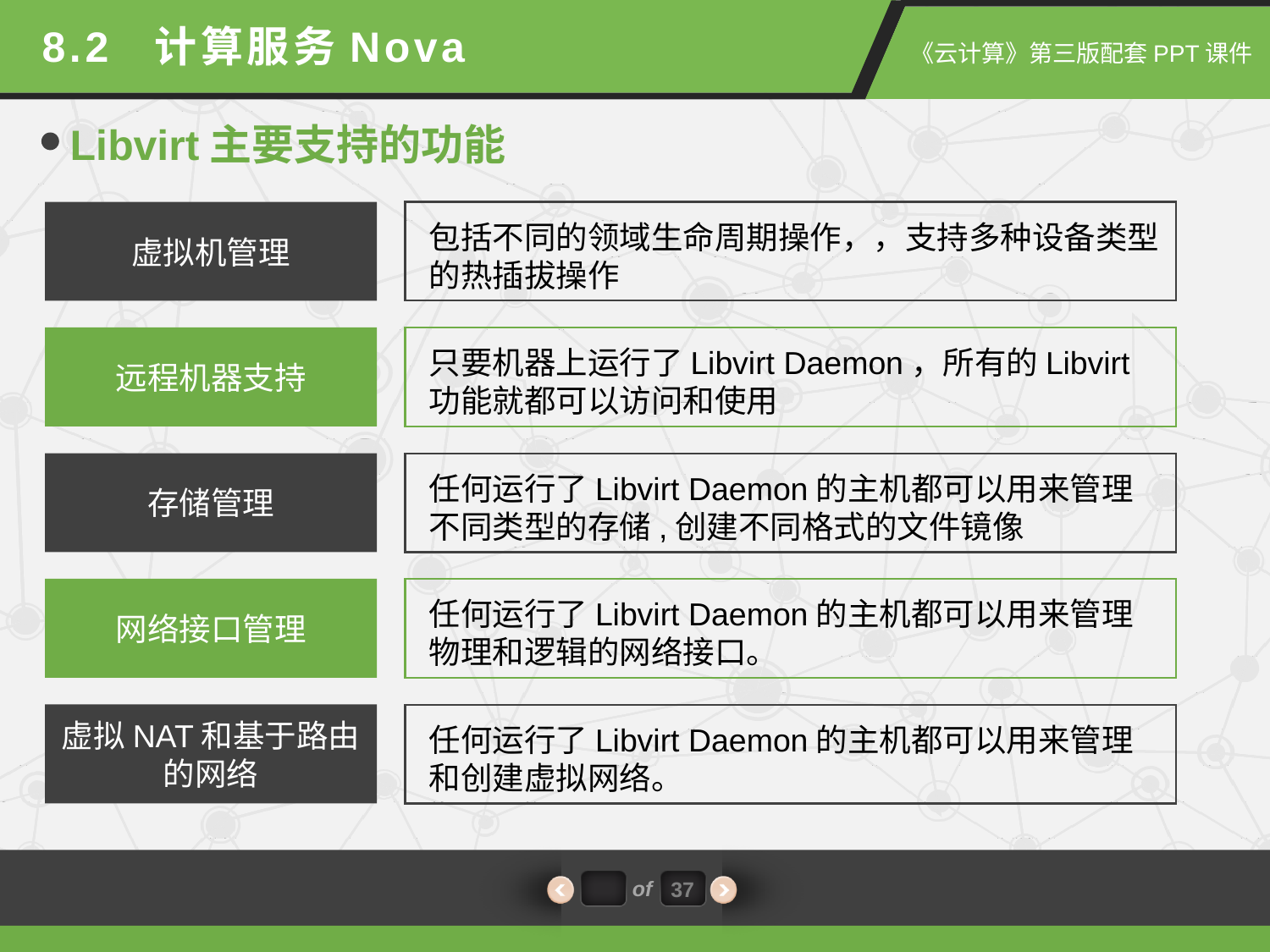

8.2  计算服务Nova
Libvirt主要支持的功能

虚拟机管理

包括不同的领域生命周期操作，，支持多种设备类型的热插拔操作
远程机器支持

只要机器上运行了Libvirt Daemon，所有的Libvirt功能就都可以访问和使用
存储管理

任何运行了Libvirt Daemon的主机都可以用来管理不同类型的存储,创建不同格式的文件镜像
网络接口管理

任何运行了Libvirt Daemon的主机都可以用来管理物理和逻辑的网络接口。
虚拟NAT和基于路由的网络

任何运行了Libvirt Daemon的主机都可以用来管理和创建虚拟网络。
24